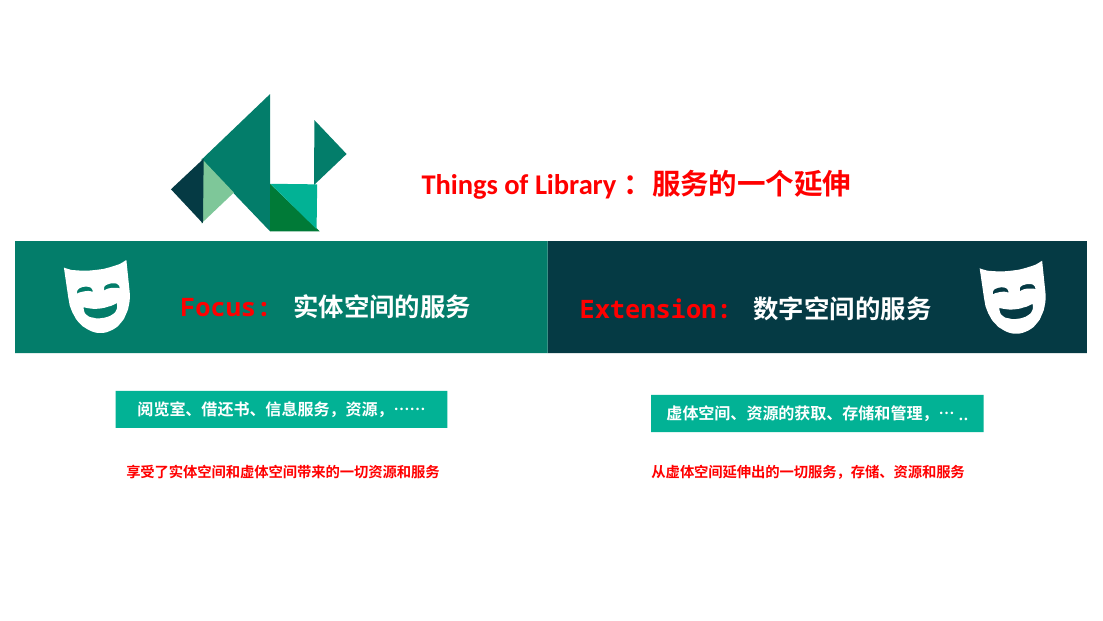

Things of Library：服务的一个延伸

Focus: 实体空间的服务
Extension: 数字空间的服务
阅览室、借还书、信息服务，资源，……
虚体空间、资源的获取、存储和管理，…..

享受了实体空间和虚体空间带来的一切资源和服务
从虚体空间延伸出的一切服务，存储、资源和服务